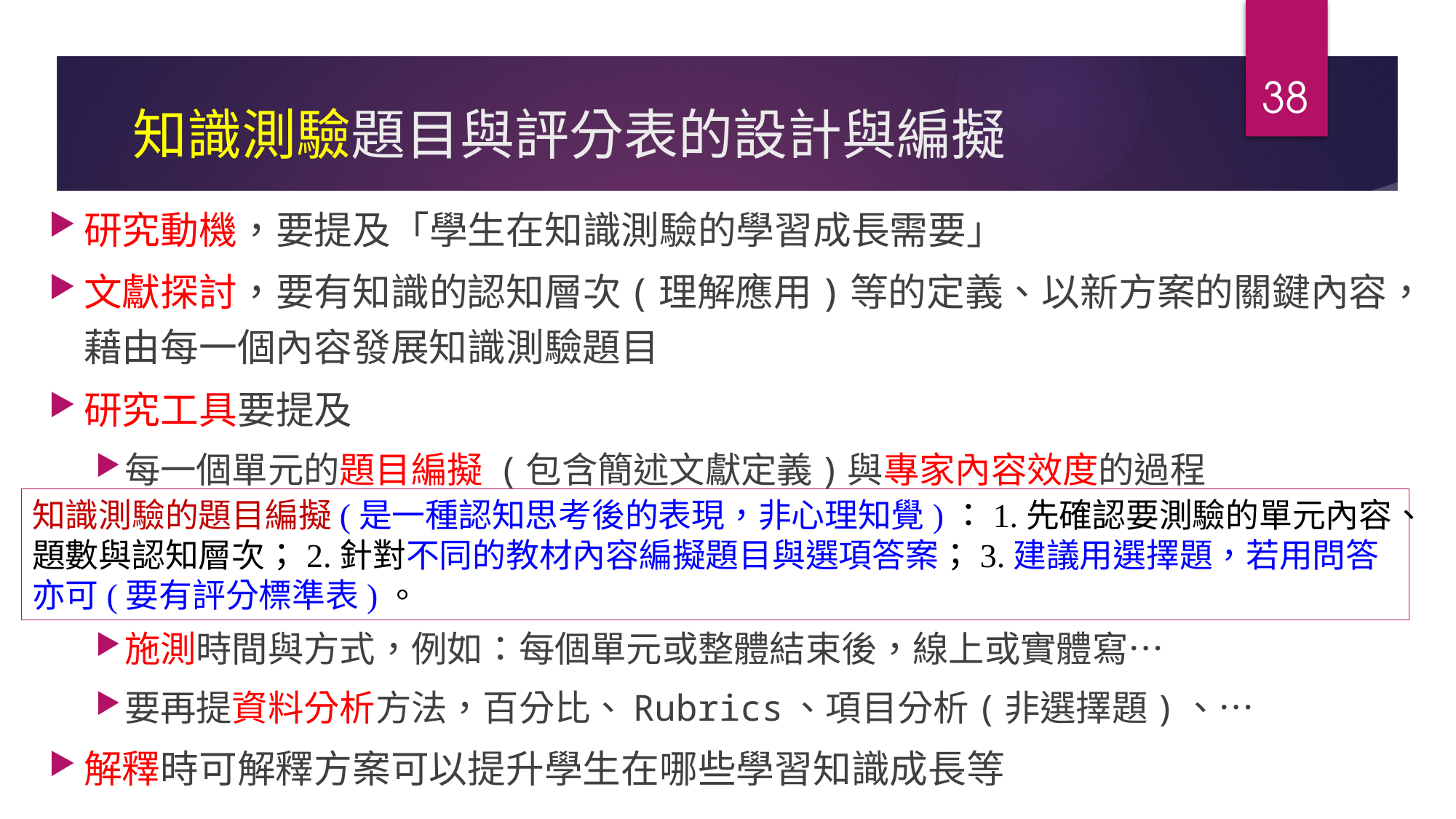

38
# 知識測驗題目與評分表的設計與編擬
研究動機，要提及「學生在知識測驗的學習成長需要」
文獻探討，要有知識的認知層次(理解應用)等的定義、以新方案的關鍵內容，藉由每一個內容發展知識測驗題目
研究工具要提及
每一個單元的題目編擬 (包含簡述文獻定義)與專家內容效度的過程

施測時間與方式，例如：每個單元或整體結束後，線上或實體寫…
要再提資料分析方法，百分比、Rubrics、項目分析(非選擇題)、…
解釋時可解釋方案可以提升學生在哪些學習知識成長等
知識測驗的題目編擬(是一種認知思考後的表現，非心理知覺)：1.先確認要測驗的單元內容、題數與認知層次；2.針對不同的教材內容編擬題目與選項答案；3.建議用選擇題，若用問答亦可(要有評分標準表)。